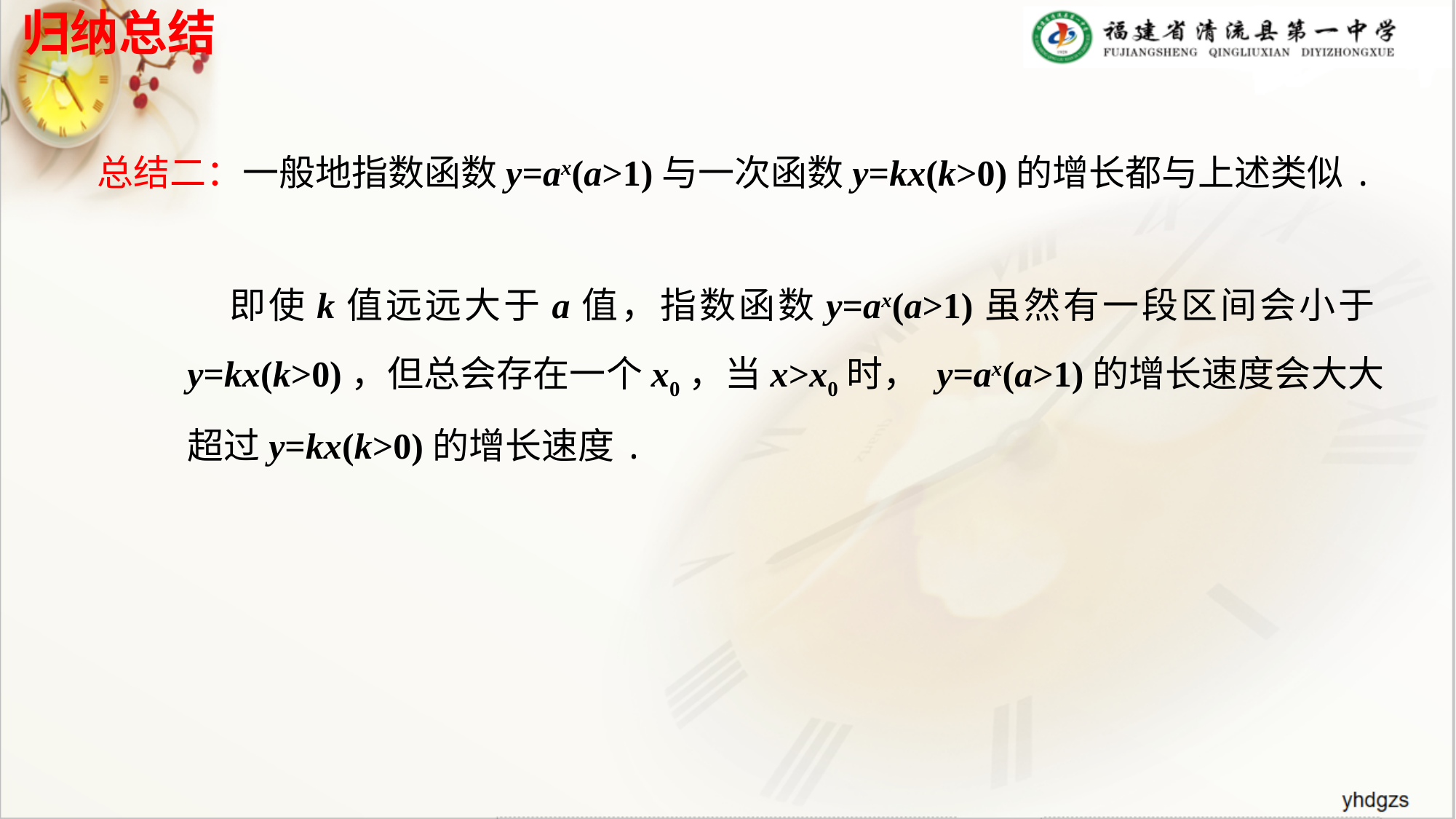

归纳总结
总结二：一般地指数函数y=ax(a>1)与一次函数y=kx(k>0)的增长都与上述类似.
    即使k值远远大于a值，指数函数y=ax(a>1)虽然有一段区间会小于y=kx(k>0)，但总会存在一个x0，当x>x0时， y=ax(a>1)的增长速度会大大超过y=kx(k>0)的增长速度.